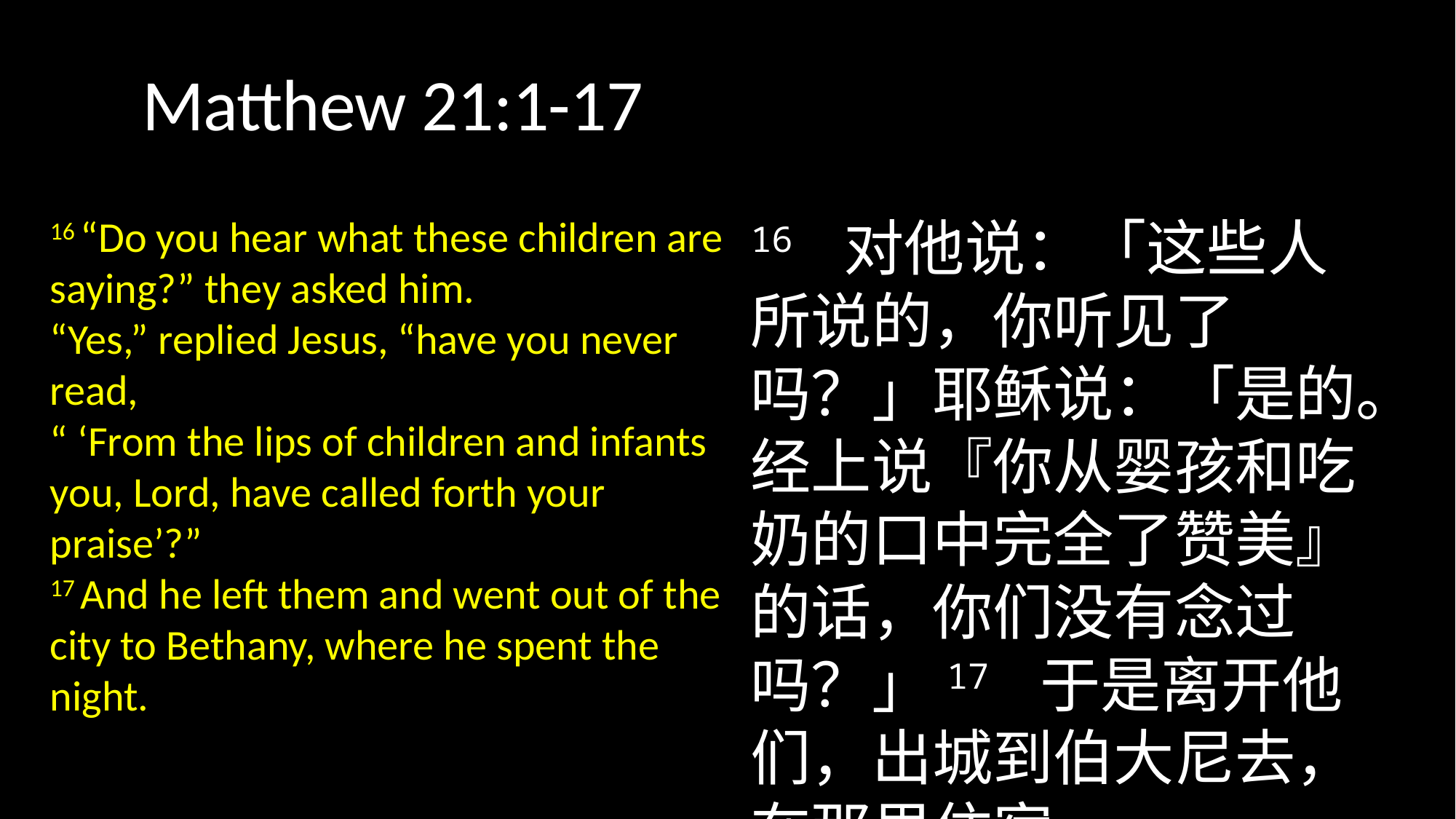

# Matthew 21:1-17
16 “Do you hear what these children are saying?” they asked him.
“Yes,” replied Jesus, “have you never read,
“ ‘From the lips of children and infants
you, Lord, have called forth your praise’?”
17 And he left them and went out of the city to Bethany, where he spent the night.
16 对他说：「这些人所说的，你听见了吗？」耶稣说：「是的。经上说『你从婴孩和吃奶的口中完全了赞美』的话，你们没有念过吗？」17 于是离开他们，出城到伯大尼去，在那里住宿。